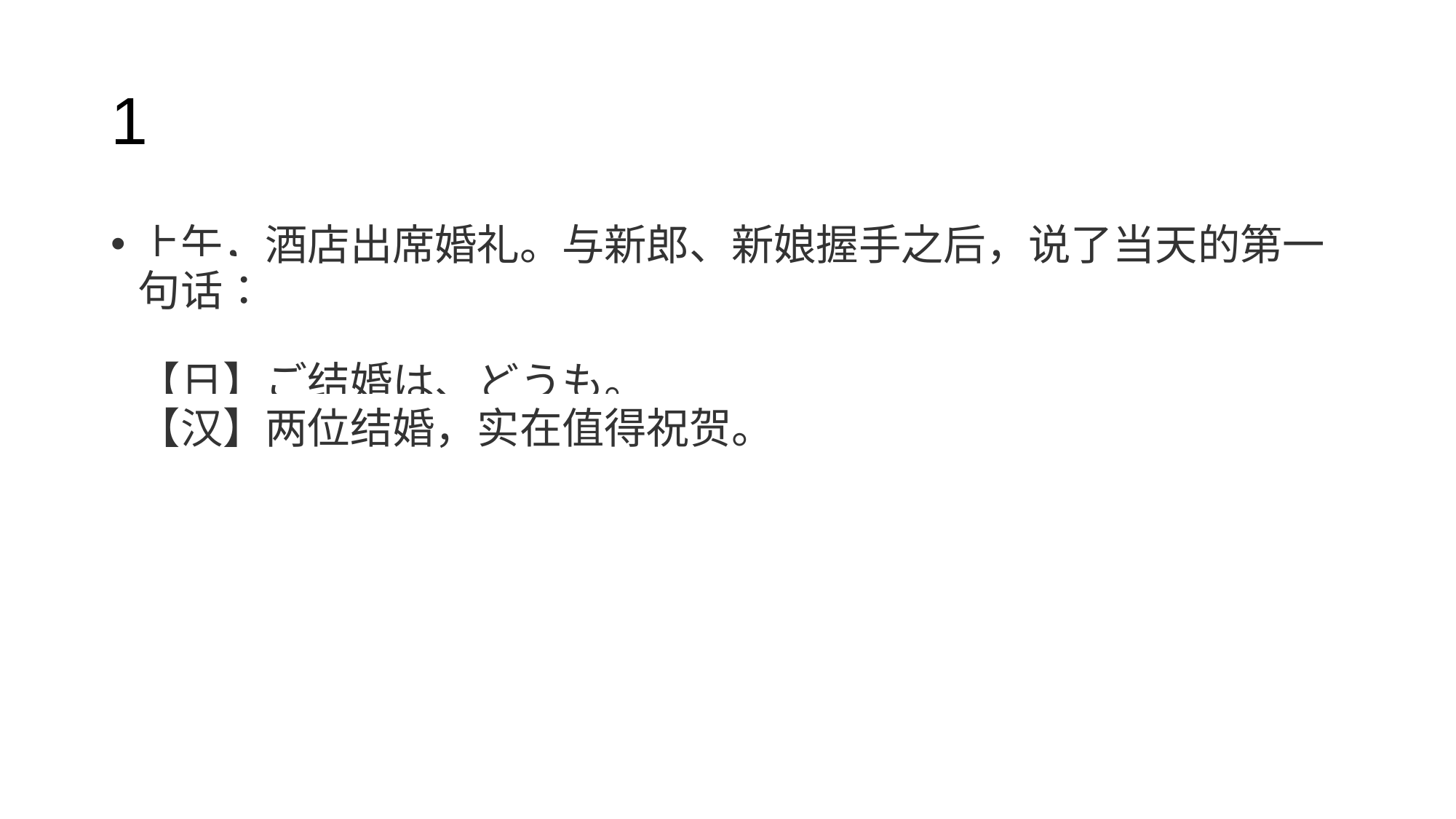

# 1
上午，酒店出席婚礼。与新郎、新娘握手之后，说了当天的第一句话：
【日】ご结婚は、どうも。
【汉】两位结婚，实在值得祝贺。